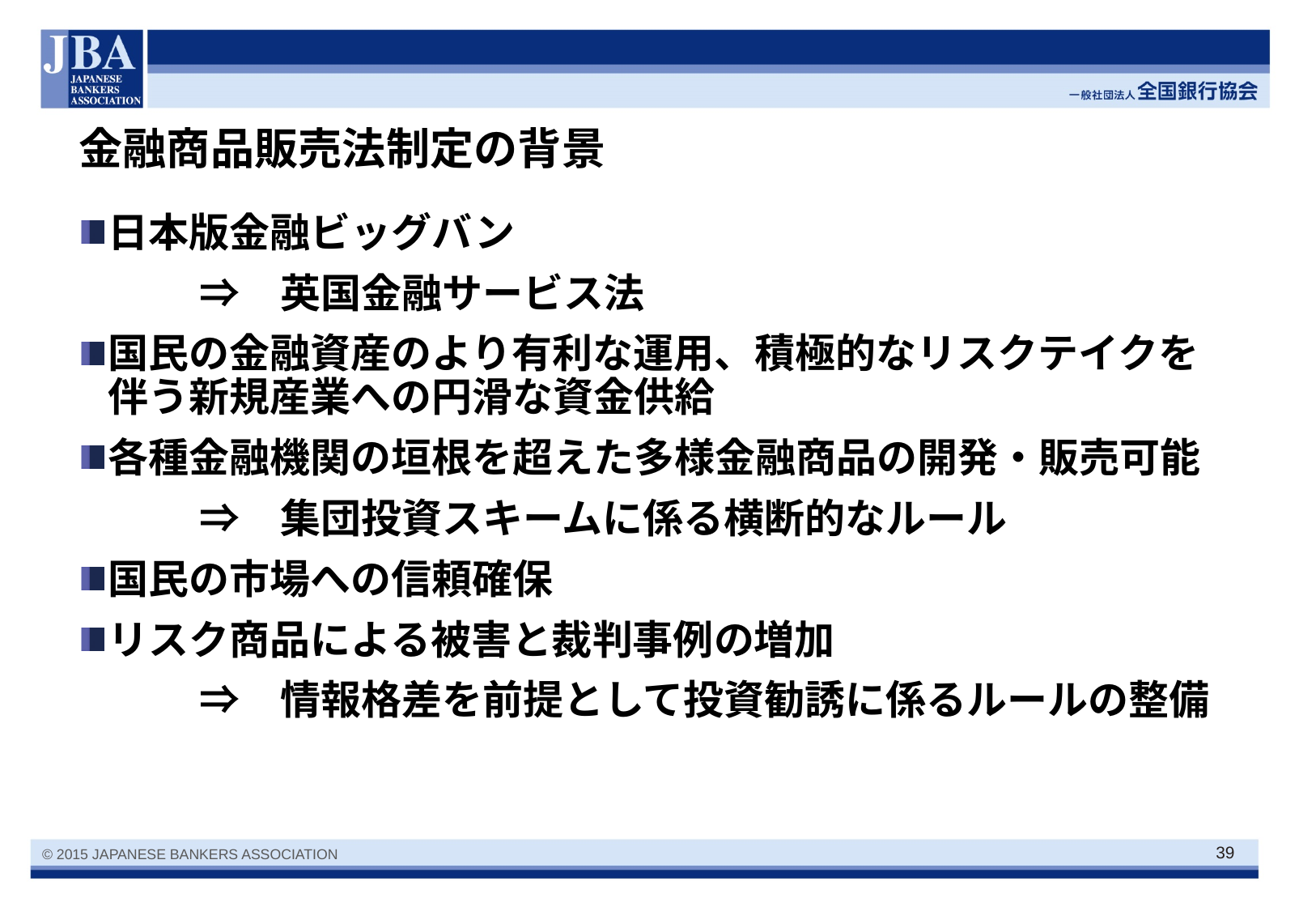

# 金融商品販売法制定の背景
日本版金融ビッグバン
　　　⇒　英国金融サービス法
国民の金融資産のより有利な運用、積極的なリスクテイクを伴う新規産業への円滑な資金供給
各種金融機関の垣根を超えた多様金融商品の開発・販売可能
　　　⇒　集団投資スキームに係る横断的なルール
国民の市場への信頼確保
リスク商品による被害と裁判事例の増加
　　　⇒　情報格差を前提として投資勧誘に係るルールの整備